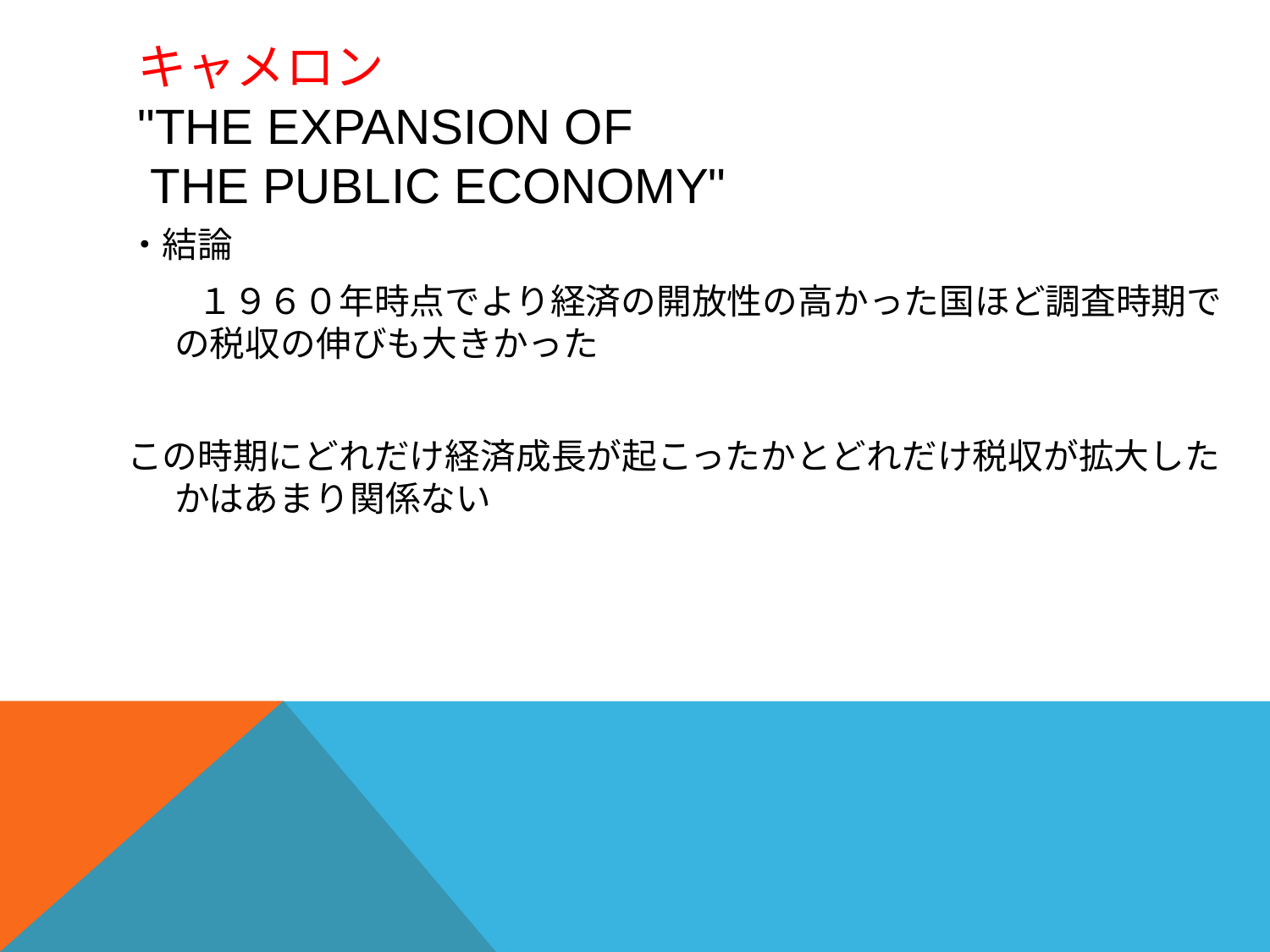

# キャメロン "The Expansion of the Public Economy"
・結論
　　１９６０年時点でより経済の開放性の高かった国ほど調査時期での税収の伸びも大きかった

この時期にどれだけ経済成長が起こったかとどれだけ税収が拡大したかはあまり関係ない